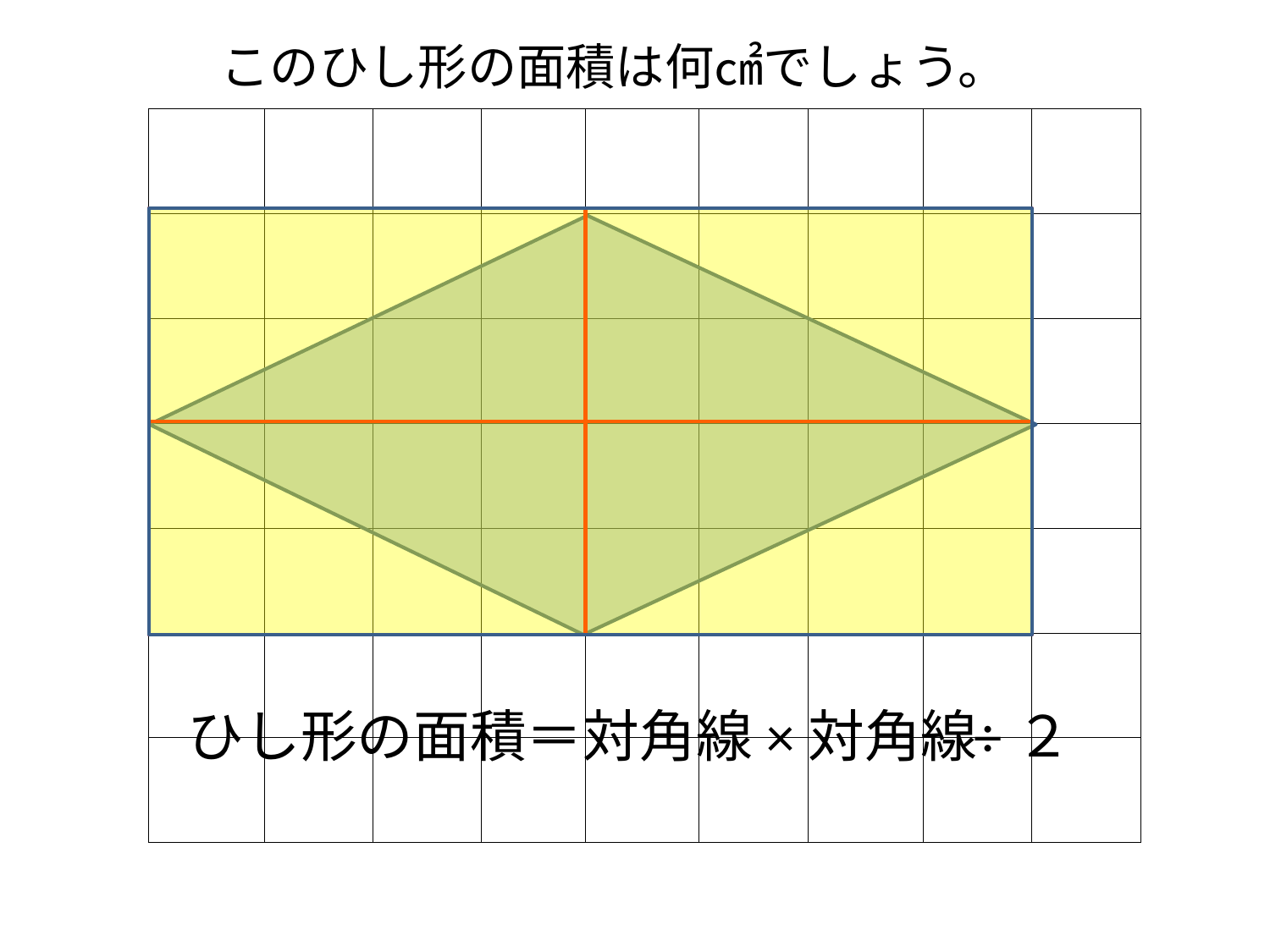

このひし形の面積は何㎠でしょう。
|  |  |  |  |  |  |  |  |  |
| --- | --- | --- | --- | --- | --- | --- | --- | --- |
|  |  |  |  |  |  |  |  |  |
|  |  |  |  |  |  |  |  |  |
|  |  |  |  |  |  |  |  |  |
|  |  |  |  |  |  |  |  |  |
|  |  |  |  |  |  |  |  |  |
|  |  |  |  |  |  |  |  |  |

ひし形の面積＝対角線×対角線
÷２